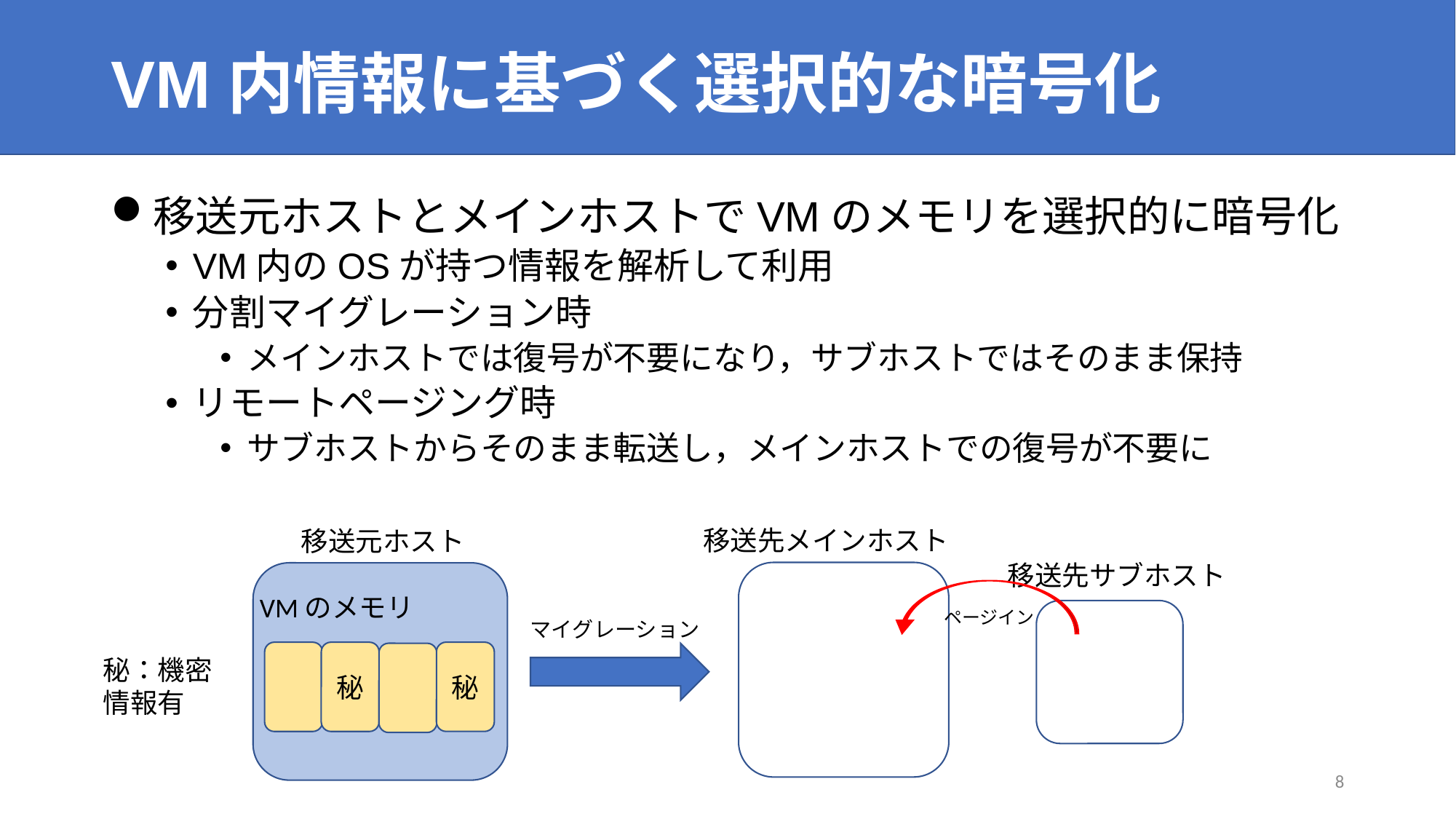

# VM内情報に基づく選択的な暗号化
移送元ホストとメインホストでVMのメモリを選択的に暗号化
VM内のOSが持つ情報を解析して利用
分割マイグレーション時
メインホストでは復号が不要になり，サブホストではそのまま保持
リモートページング時
サブホストからそのまま転送し，メインホストでの復号が不要に

移送先メインホスト
移送元ホスト
移送先サブホスト

VMのメモリ

ページイン
マイグレーション
秘

秘

秘：機密情報有
8